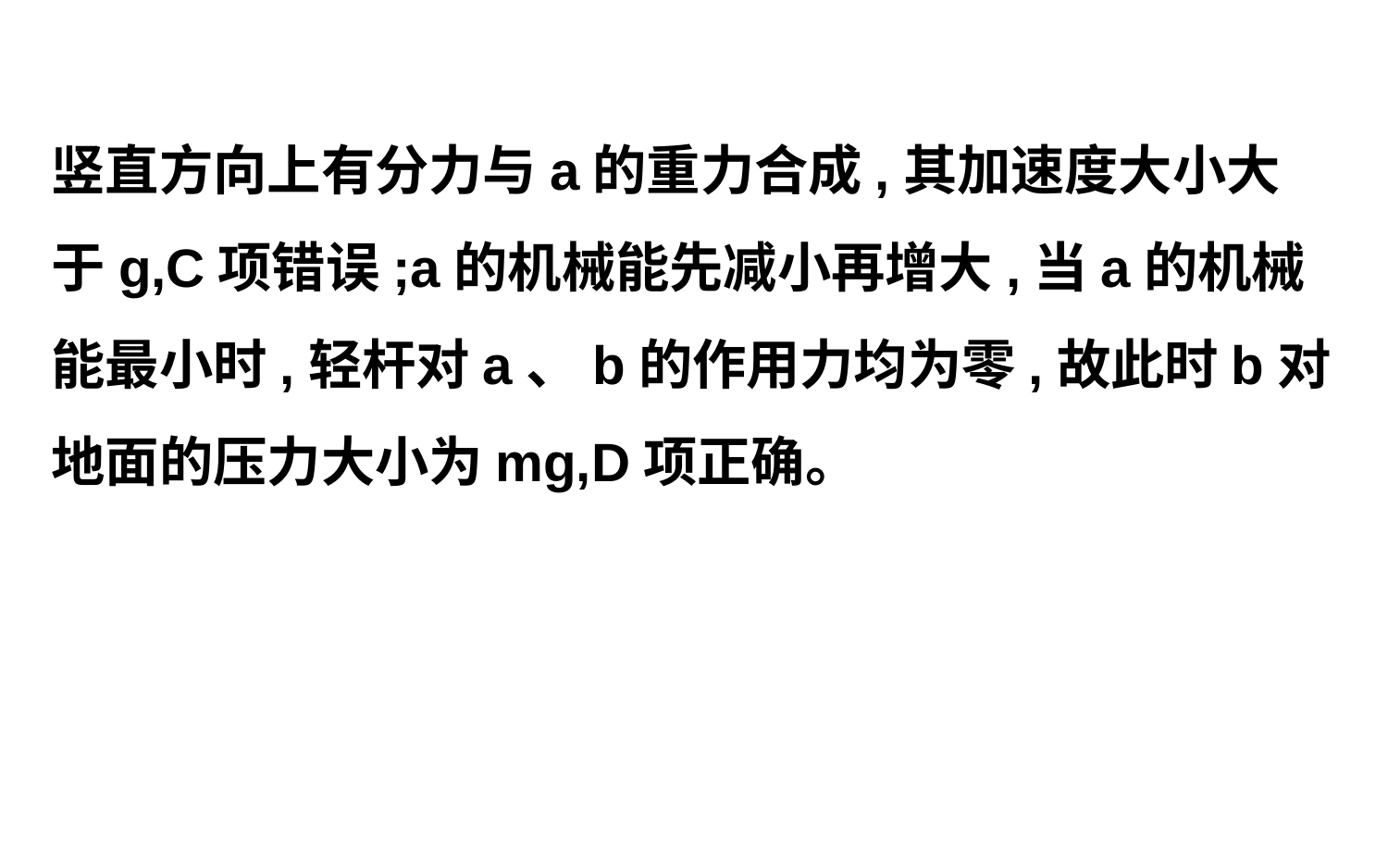

竖直方向上有分力与a的重力合成,其加速度大小大于g,C项错误;a的机械能先减小再增大,当a的机械能最小时,轻杆对a、b的作用力均为零,故此时b对地面的压力大小为mg,D项正确。